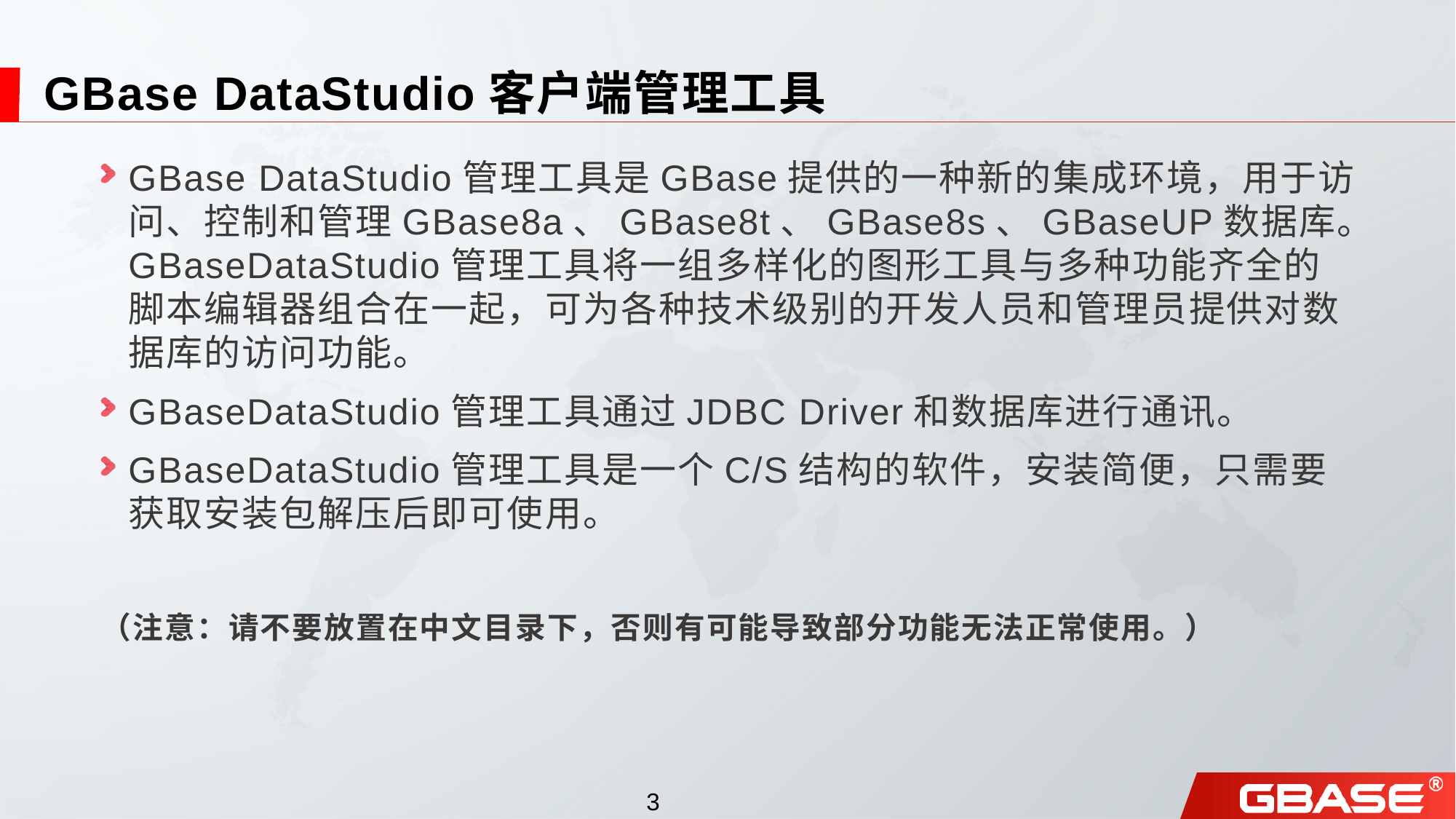

# GBase DataStudio客户端管理工具
GBase DataStudio管理工具是GBase提供的一种新的集成环境，用于访问、控制和管理GBase8a、GBase8t、GBase8s、GBaseUP数据库。GBaseDataStudio管理工具将一组多样化的图形工具与多种功能齐全的脚本编辑器组合在一起，可为各种技术级别的开发人员和管理员提供对数据库的访问功能。
GBaseDataStudio管理工具通过JDBC Driver和数据库进行通讯。
GBaseDataStudio管理工具是一个C/S结构的软件，安装简便，只需要获取安装包解压后即可使用。

（注意：请不要放置在中文目录下，否则有可能导致部分功能无法正常使用。）